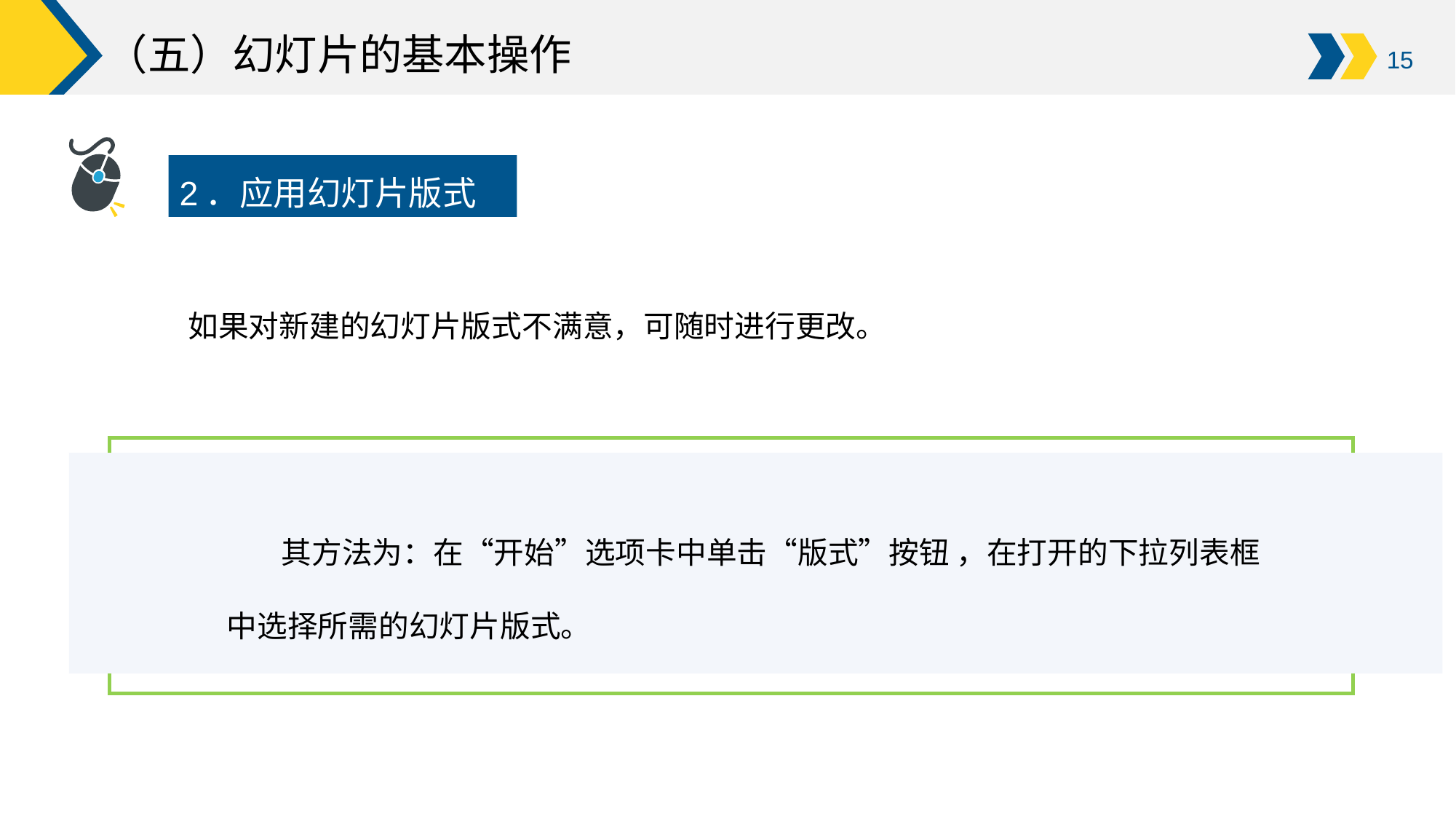

# （五）幻灯片的基本操作

2．应用幻灯片版式

如果对新建的幻灯片版式不满意，可随时进行更改。

其方法为：在“开始”选项卡中单击“版式”按钮 ，在打开的下拉列表框中选择所需的幻灯片版式。